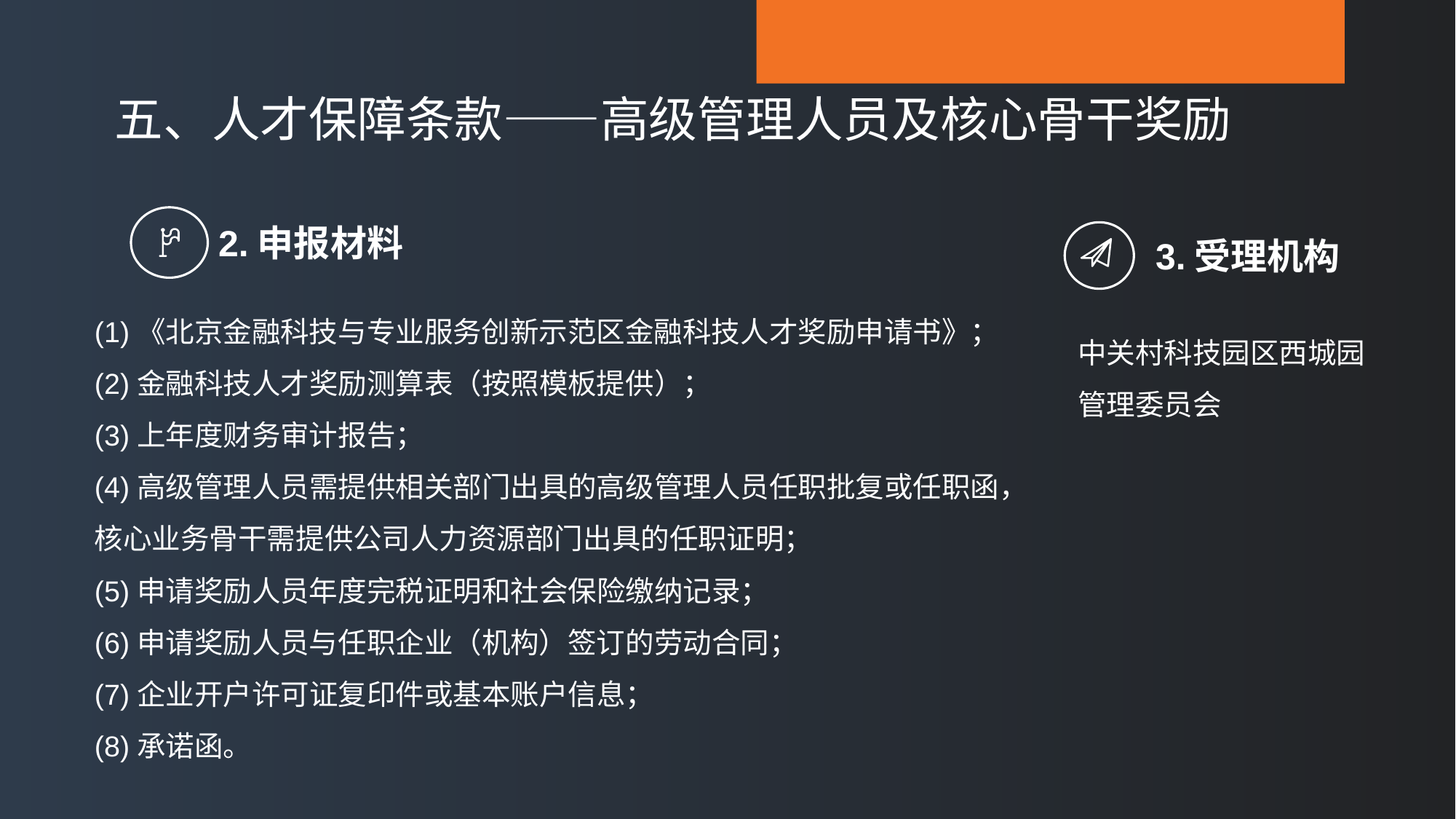

五、人才保障条款——高级管理人员及核心骨干奖励

2.申报材料

3.受理机构

(1)《北京金融科技与专业服务创新示范区金融科技人才奖励申请书》；
(2)金融科技人才奖励测算表（按照模板提供）；
(3)上年度财务审计报告；
(4)高级管理人员需提供相关部门出具的高级管理人员任职批复或任职函，核心业务骨干需提供公司人力资源部门出具的任职证明；
(5)申请奖励人员年度完税证明和社会保险缴纳记录；
(6)申请奖励人员与任职企业（机构）签订的劳动合同；
(7)企业开户许可证复印件或基本账户信息；
(8)承诺函。
中关村科技园区西城园
管理委员会